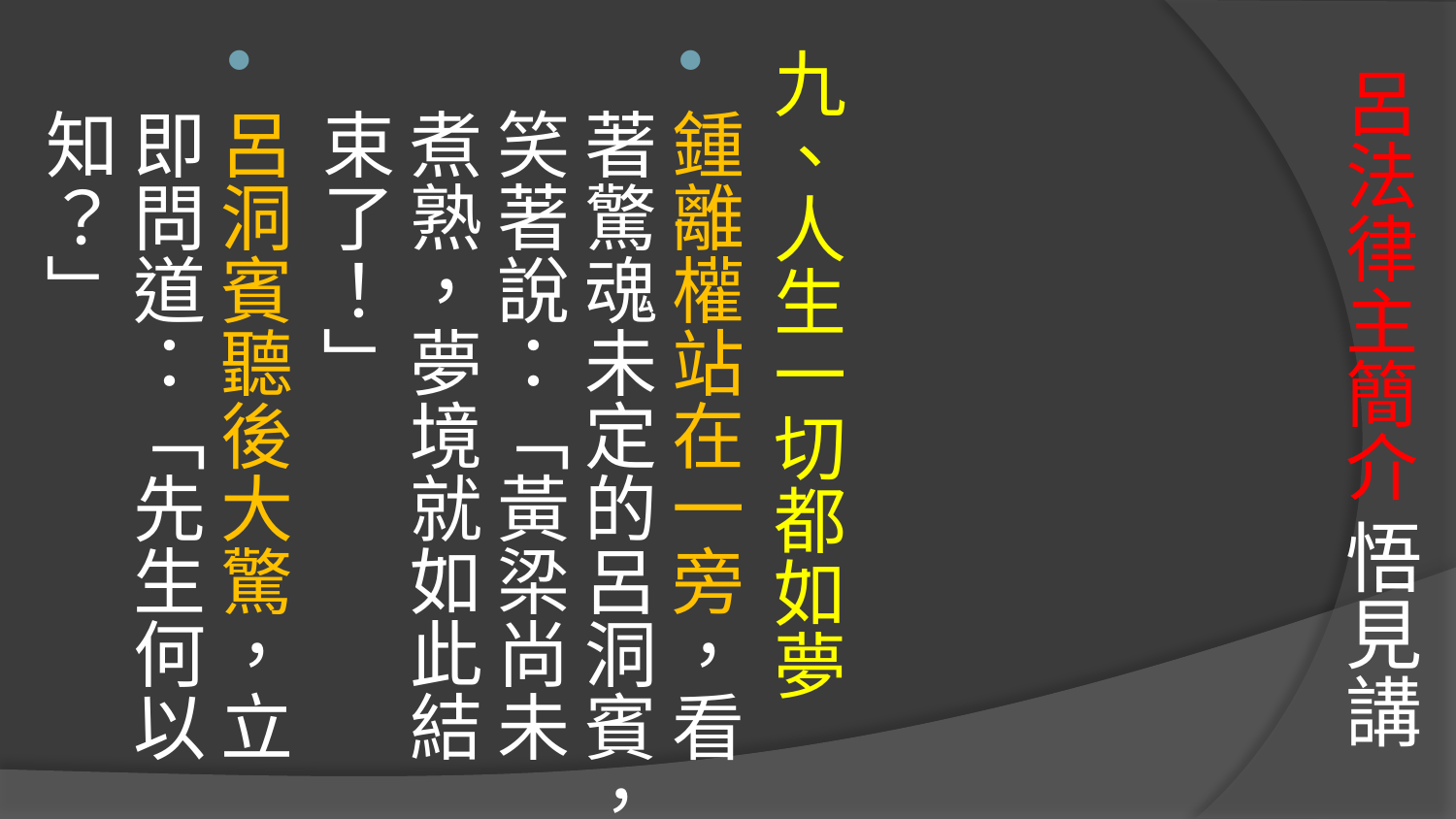

# 呂法律主簡介 悟見講
九、人生一切都如夢
鍾離權站在一旁，看著驚魂未定的呂洞賓，笑著說：「黃梁尚未煮熟，夢境就如此結束了！」
呂洞賓聽後大驚，立即問道：「先生何以知？」